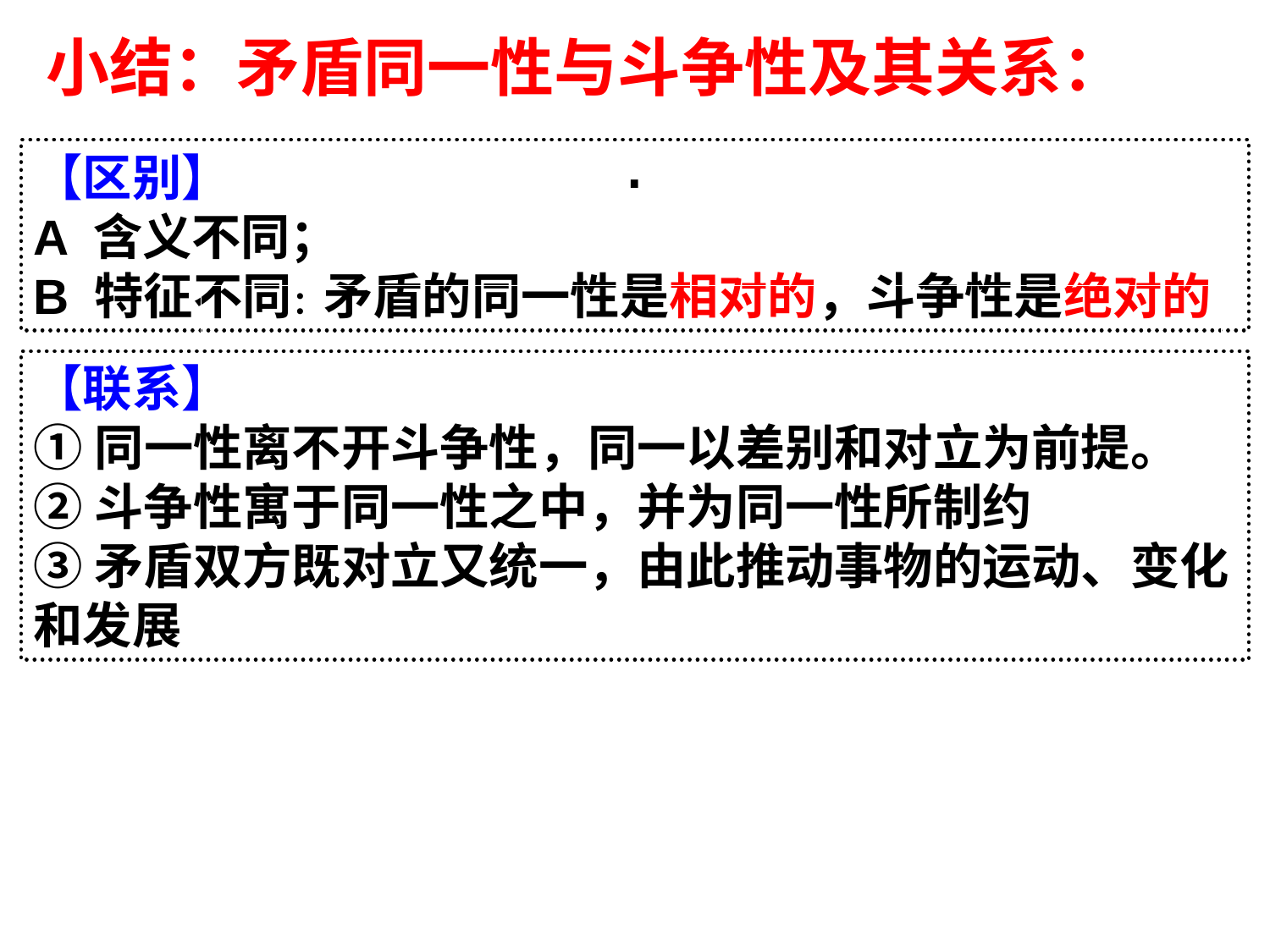

小结：矛盾同一性与斗争性及其关系：
# ·
【区别】
A 含义不同；
B 特征不同：矛盾的同一性是相对的，斗争性是绝对的

【联系】
①同一性离不开斗争性，同一以差别和对立为前提。
②斗争性寓于同一性之中，并为同一性所制约
③矛盾双方既对立又统一，由此推动事物的运动、变化和发展